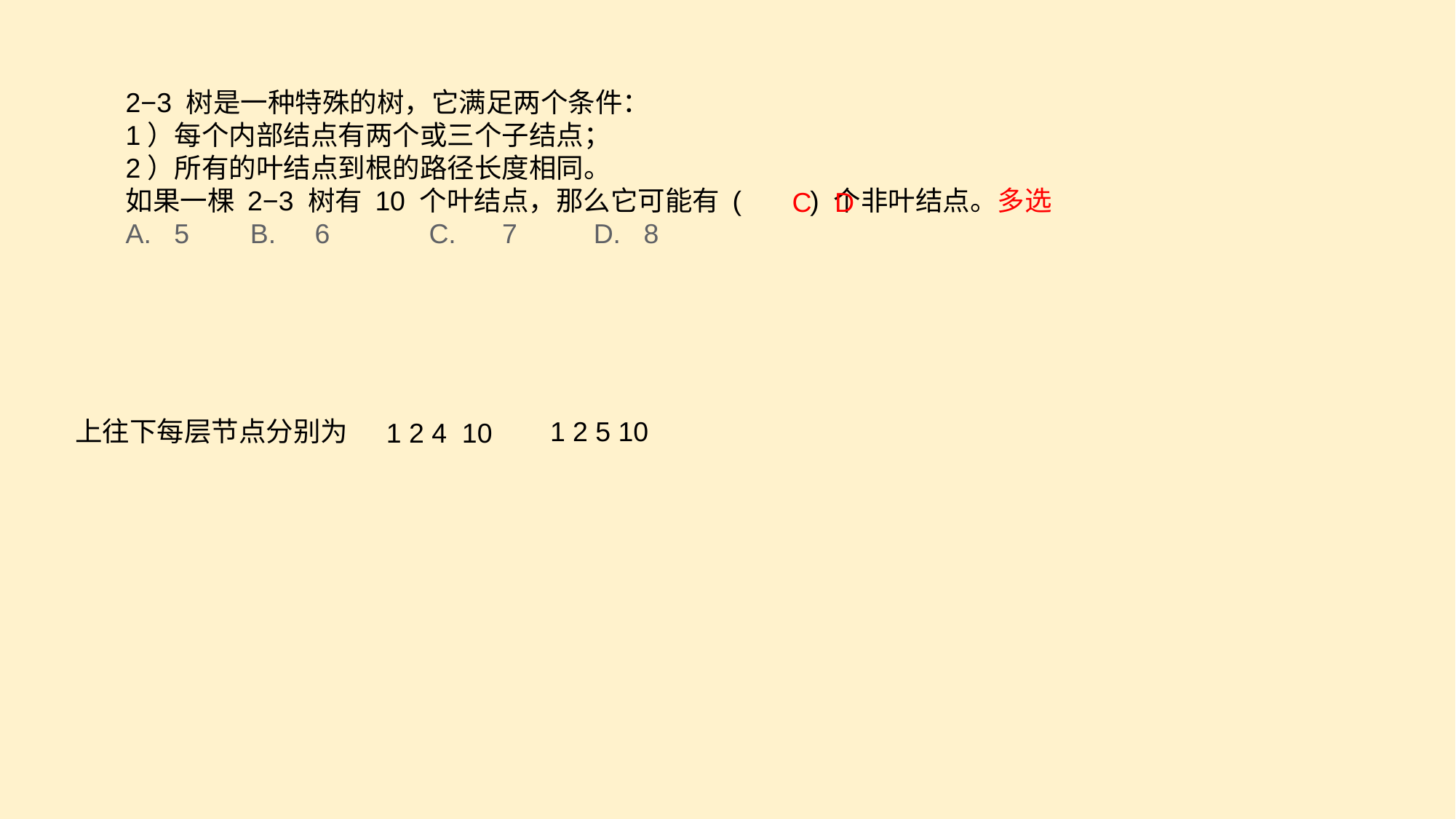

2−3 树是一种特殊的树，它满足两个条件：
1）每个内部结点有两个或三个子结点；
2）所有的叶结点到根的路径长度相同。
如果一棵 2−3 树有 10 个叶结点，那么它可能有 (         ) 个非叶结点。多选
A.   5        B.     6             C.      7          D.   8

C   D
上往下每层节点分别为
1 2 5 10
1 2 4  10